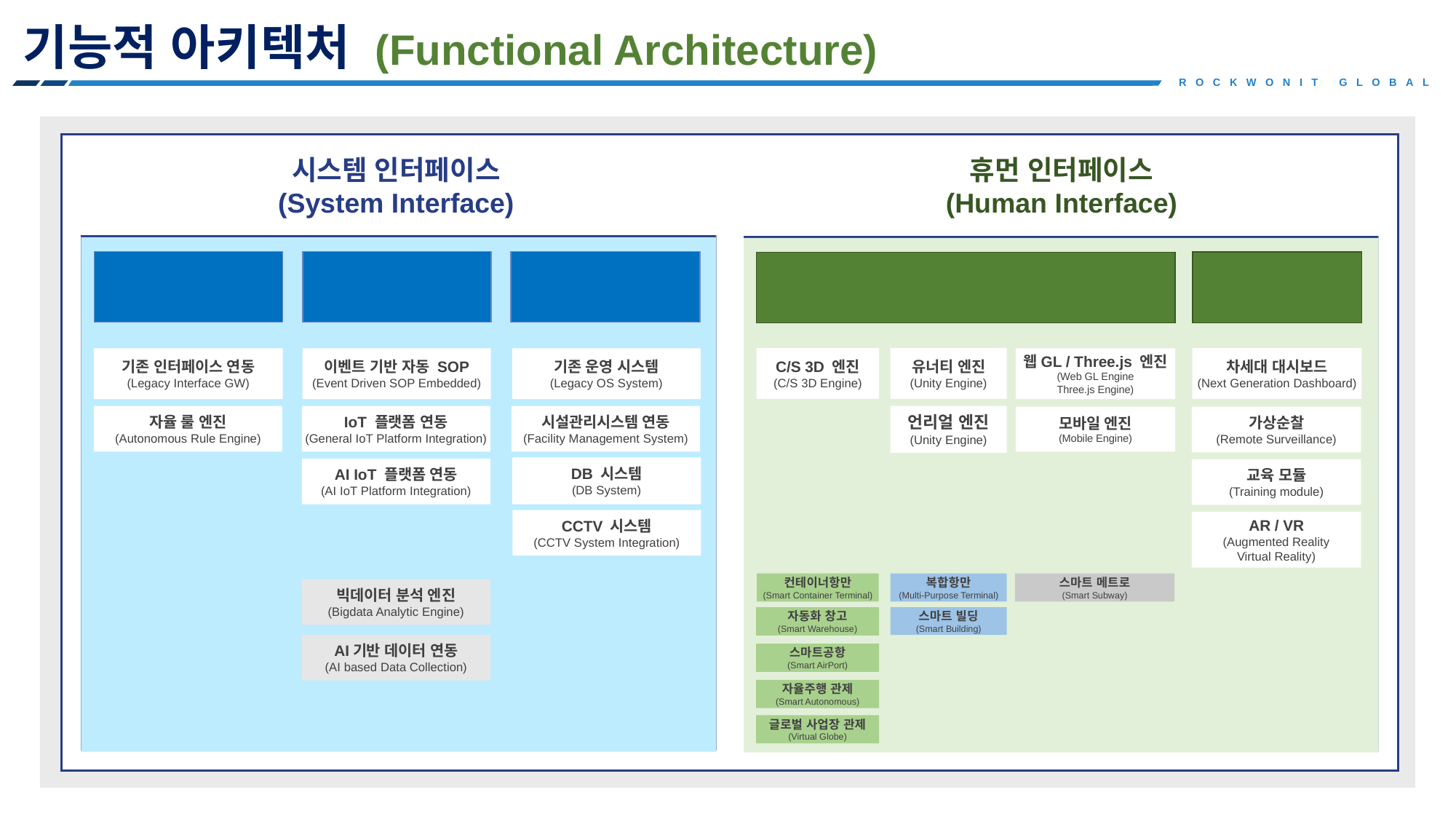

기능적 아키텍처 (Functional Architecture)
ROCKWONIT GLOBAL

시스템 인터페이스
(System Interface)
휴먼 인터페이스
(Human Interface)

룰 엔진
(Rule Engine)
IoT 융합
(IoT Integration)
외부 시스템 연동 (External API)
유저 인터페이스
(User Interface)
3D 엔진
(3D Engine)
C/S 3D 엔진
(C/S 3D Engine)
유너티 엔진
(Unity Engine)
차세대 대시보드
(Next Generation Dashboard)
웹GL / Three.js 엔진
(Web GL Engine
Three.js Engine)
기존 운영 시스템
(Legacy OS System)
기존 인터페이스 연동
(Legacy Interface GW)
이벤트 기반 자동 SOP
(Event Driven SOP Embedded)
시설관리시스템 연동
(Facility Management System)
언리얼 엔진
(Unity Engine)
자율 룰 엔진
(Autonomous Rule Engine)
IoT 플랫폼 연동
(General IoT Platform Integration)
모바일 엔진
(Mobile Engine)
가상순찰
(Remote Surveillance)
DB 시스템
(DB System)
AI IoT 플랫폼 연동
(AI IoT Platform Integration)
교육 모듈
(Training module)
CCTV 시스템
(CCTV System Integration)
AR / VR
(Augmented Reality
Virtual Reality)
컨테이너항만
(Smart Container Terminal)
복합항만
(Multi-Purpose Terminal)
스마트 메트로
(Smart Subway)
빅데이터 분석 엔진
(Bigdata Analytic Engine)
자동화 창고
(Smart Warehouse)
스마트 빌딩
(Smart Building)
AI기반 데이터 연동
(AI based Data Collection)
스마트공항
(Smart AirPort)
자율주행 관제
(Smart Autonomous)
글로벌 사업장 관제
(Virtual Globe)